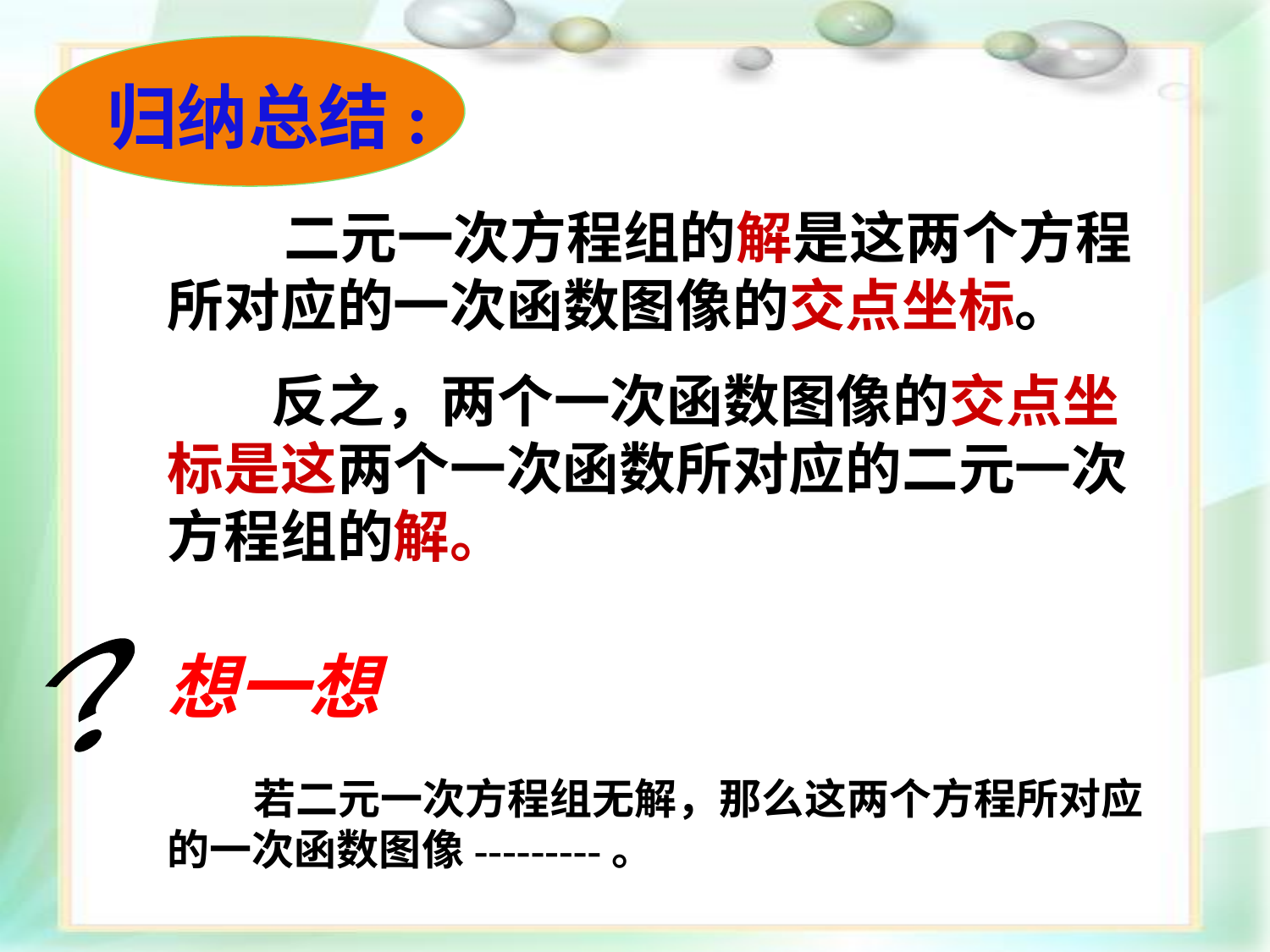

归纳总结:
        二元一次方程组的解是这两个方程所对应的一次函数图像的交点坐标。
       反之，两个一次函数图像的交点坐标是这两个一次函数所对应的二元一次方程组的解。
？
想一想
        若二元一次方程组无解，那么这两个方程所对应的一次函数图像---------。